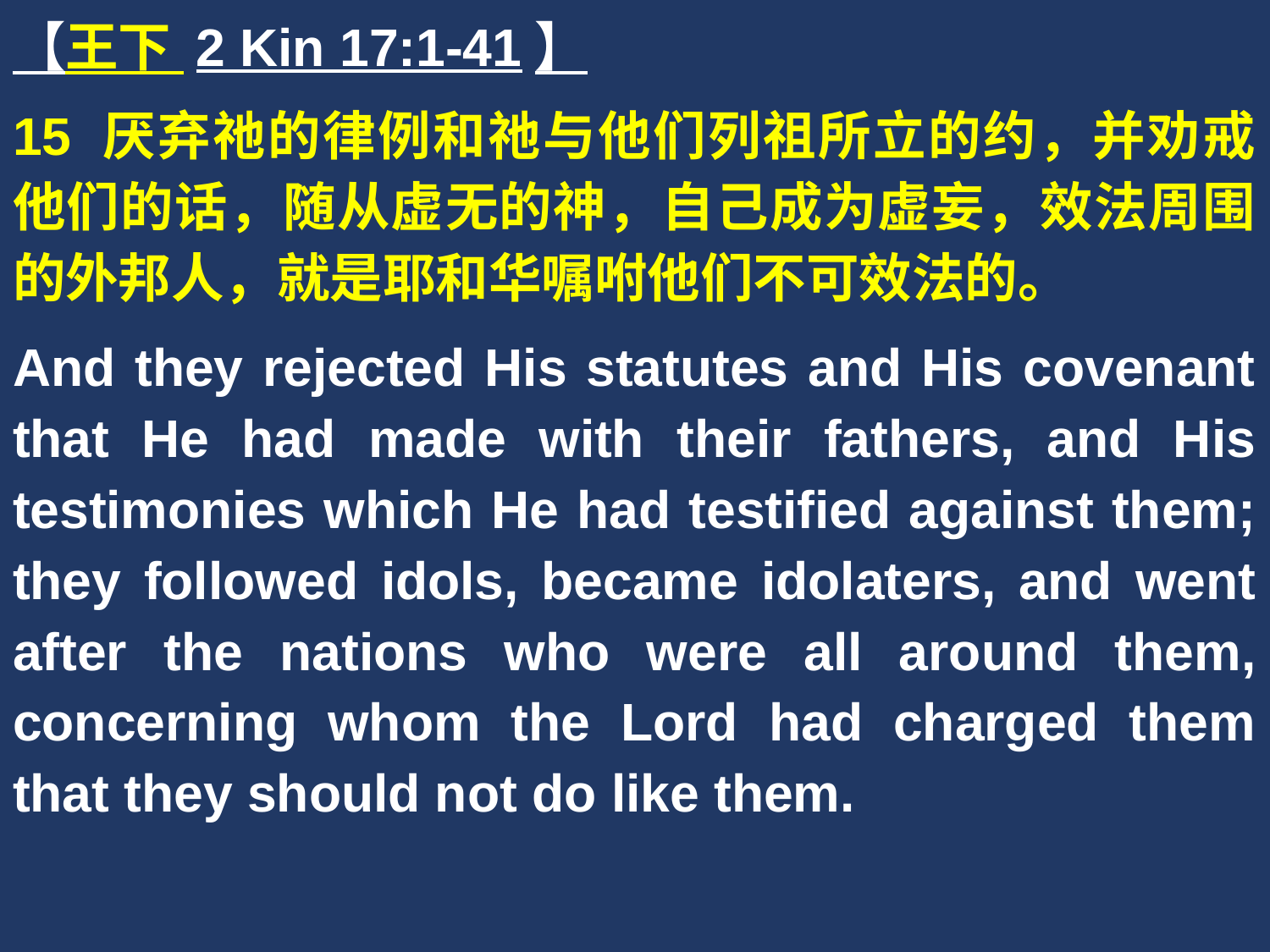

【王下 2 Kin 17:1-41】
15 厌弃祂的律例和祂与他们列祖所立的约，并劝戒他们的话，随从虚无的神，自己成为虚妄，效法周围的外邦人，就是耶和华嘱咐他们不可效法的。
And they rejected His statutes and His covenant that He had made with their fathers, and His testimonies which He had testified against them; they followed idols, became idolaters, and went after the nations who were all around them, concerning whom the Lord had charged them that they should not do like them.